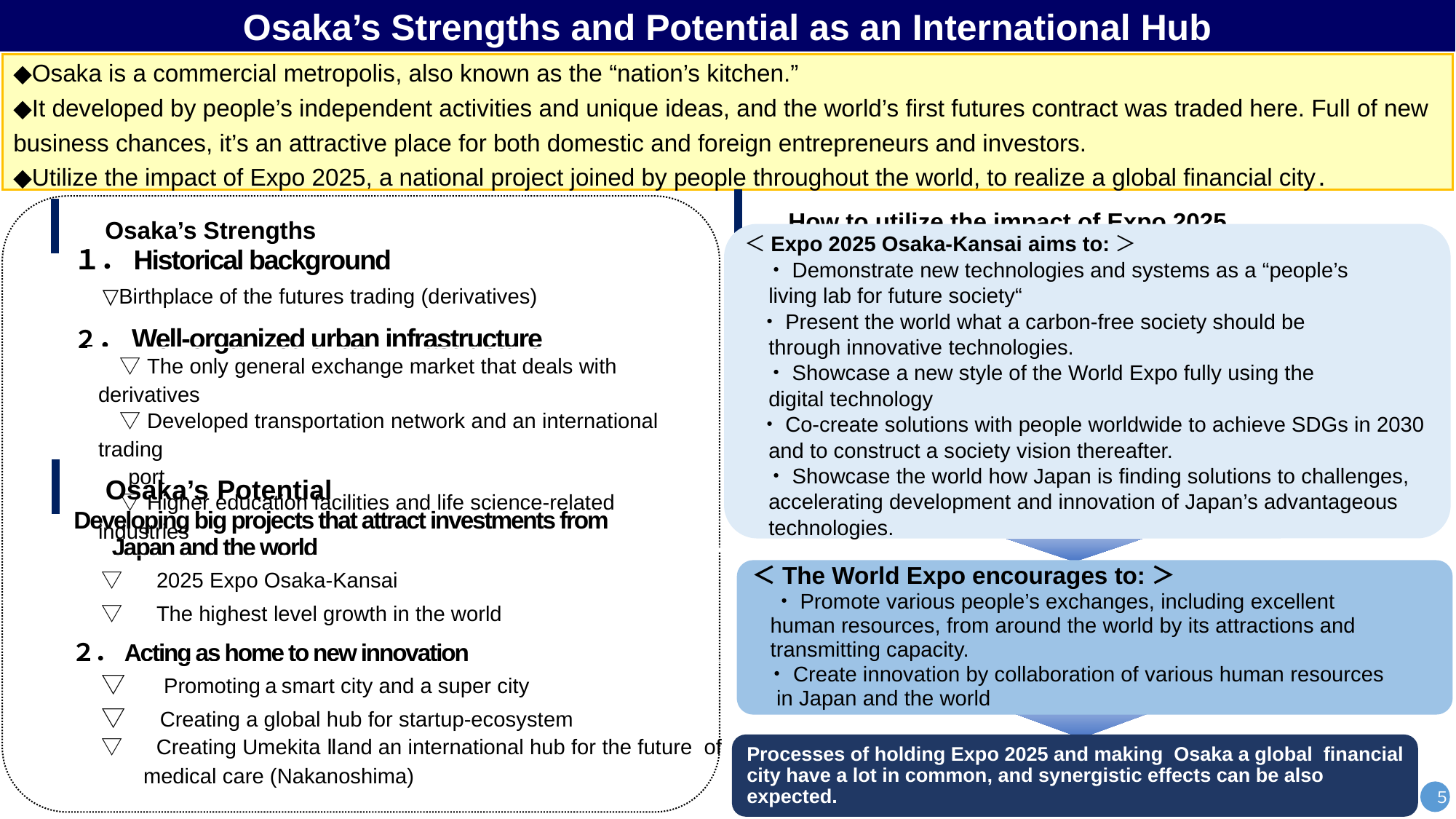

Osaka’s Strengths and Potential as an International Hub

◆Osaka is a commercial metropolis, also known as the “nation’s kitchen.”
◆It developed by people’s independent activities and unique ideas, and the world’s first futures contract was traded here. Full of new business chances, it’s an attractive place for both domestic and foreign entrepreneurs and investors.
◆Utilize the impact of Expo 2025, a national project joined by people throughout the world, to realize a global financial city.

| How to utilize the impact of Expo 2025 |
| --- |

| Osaka’s Strengths |
| --- |
＜Expo 2025 Osaka-Kansai aims to:＞
　・Demonstrate new technologies and systems as a “people’s
    living lab for future society“
  ・Present the world what a carbon-free society should be
    through innovative technologies.
　・Showcase a new style of the World Expo fully using the
    digital technology
  ・Co-create solutions with people worldwide to achieve SDGs in 2030
    and to construct a society vision thereafter.
　・Showcase the world how Japan is finding solutions to challenges,
    accelerating development and innovation of Japan’s advantageous
    technologies.
１．Historical background
| ▽Birthplace of the futures trading (derivatives) |
| --- |
２．Well-organized urban infrastructure
| ▽The only general exchange market that deals with derivatives 　▽Developed transportation network and an international trading port 　▽Higher education facilities and life science-related industries |
| --- |
| Osaka’s Potential |
| --- |
Developing big projects that attract investments from
       Japan and the world

| ▽　2025 Expo Osaka-Kansai ▽　The highest level growth in the world |
| --- |
＜The World Expo encourages to:＞
　・Promote various people’s exchanges, including excellent
   human resources, from around the world by its attractions and
   transmitting capacity.
  ・Create innovation by collaboration of various human resources
    in Japan and the world
２．Acting as home to new innovation
| ▽　Promoting a smart city and a super city ▽　Creating a global hub for startup-ecosystem ▽　Creating Umekita Ⅱand an international hub for the future of medical care (Nakanoshima) |
| --- |

Processes of holding Expo 2025 and making  Osaka a global  financial city have a lot in common, and synergistic effects can be also expected.
５